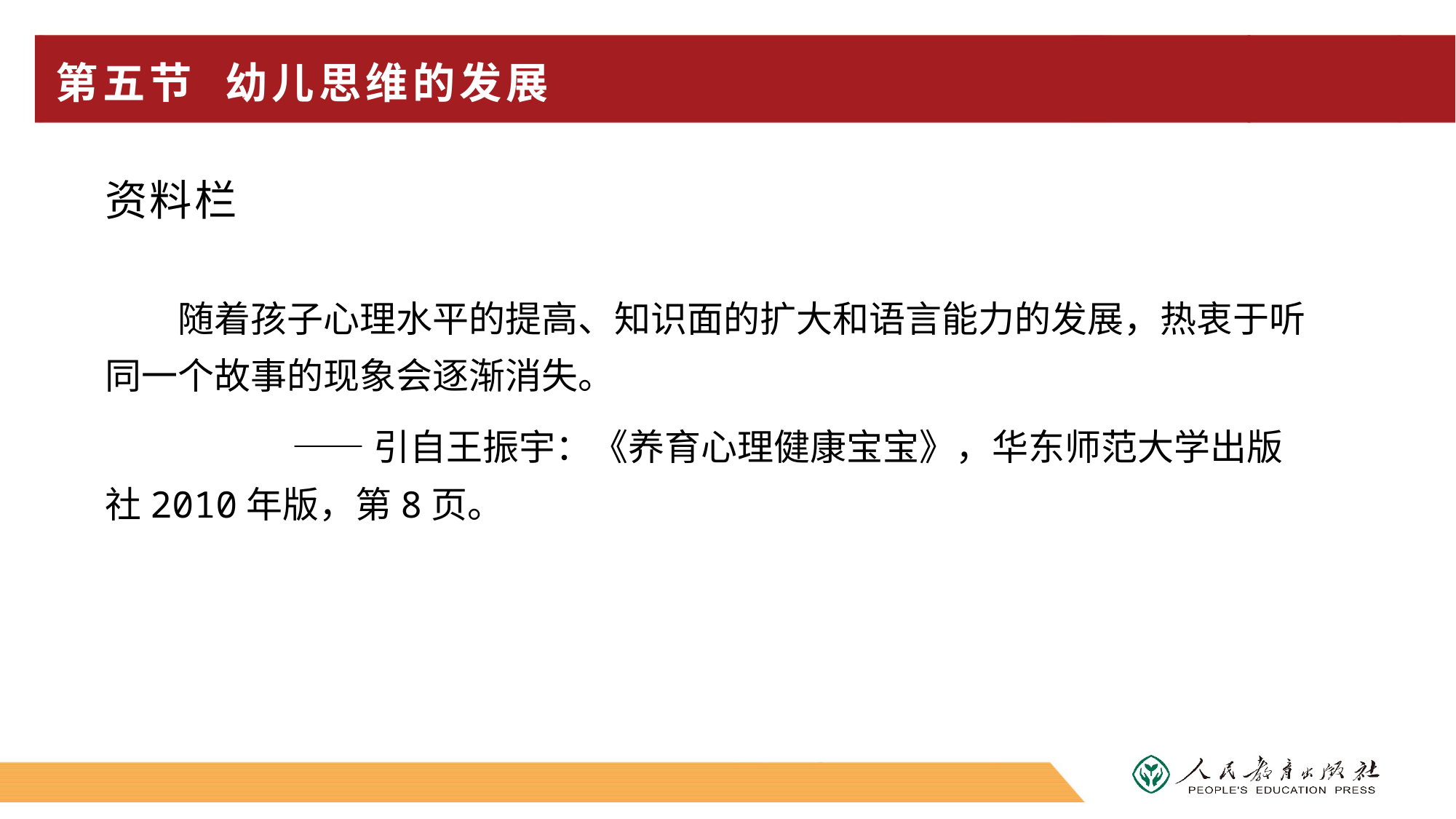

# 第五节  幼儿思维的发展
资料栏
随着孩子心理水平的提高、知识面的扩大和语言能力的发展，热衷于听同一个故事的现象会逐渐消失。
              ——引自王振宇：《养育心理健康宝宝》，华东师范大学出版社2010年版，第8页。